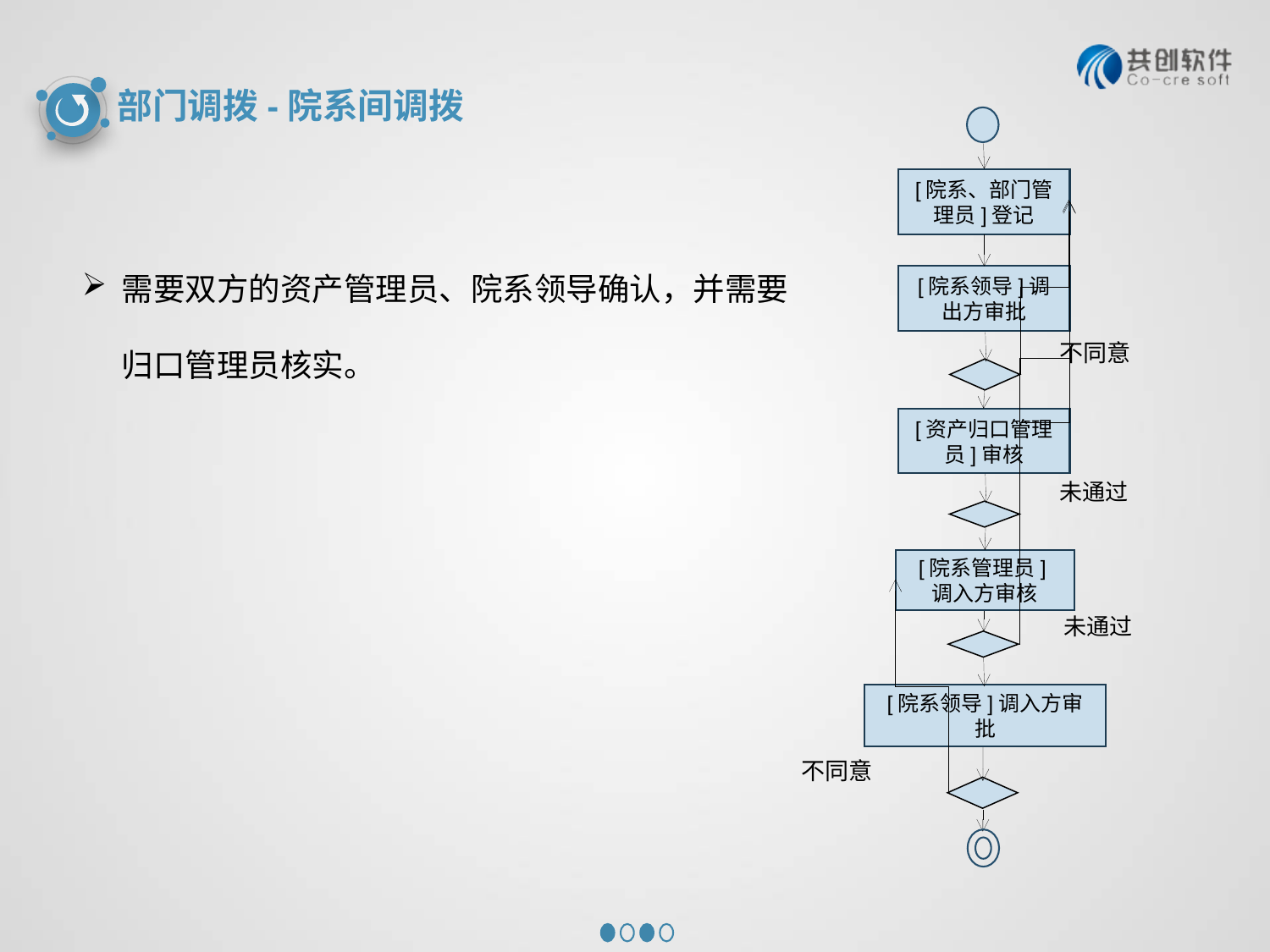

部门调拨-院系间调拨

[院系、部门管理员]登记
[院系领导]调出方审批

[资产归口管理员]审核

[院系管理员]调入方审核
[院系领导]调入方审批

不同意
未通过
不同意
未通过

需要双方的资产管理员、院系领导确认，并需要归口管理员核实。